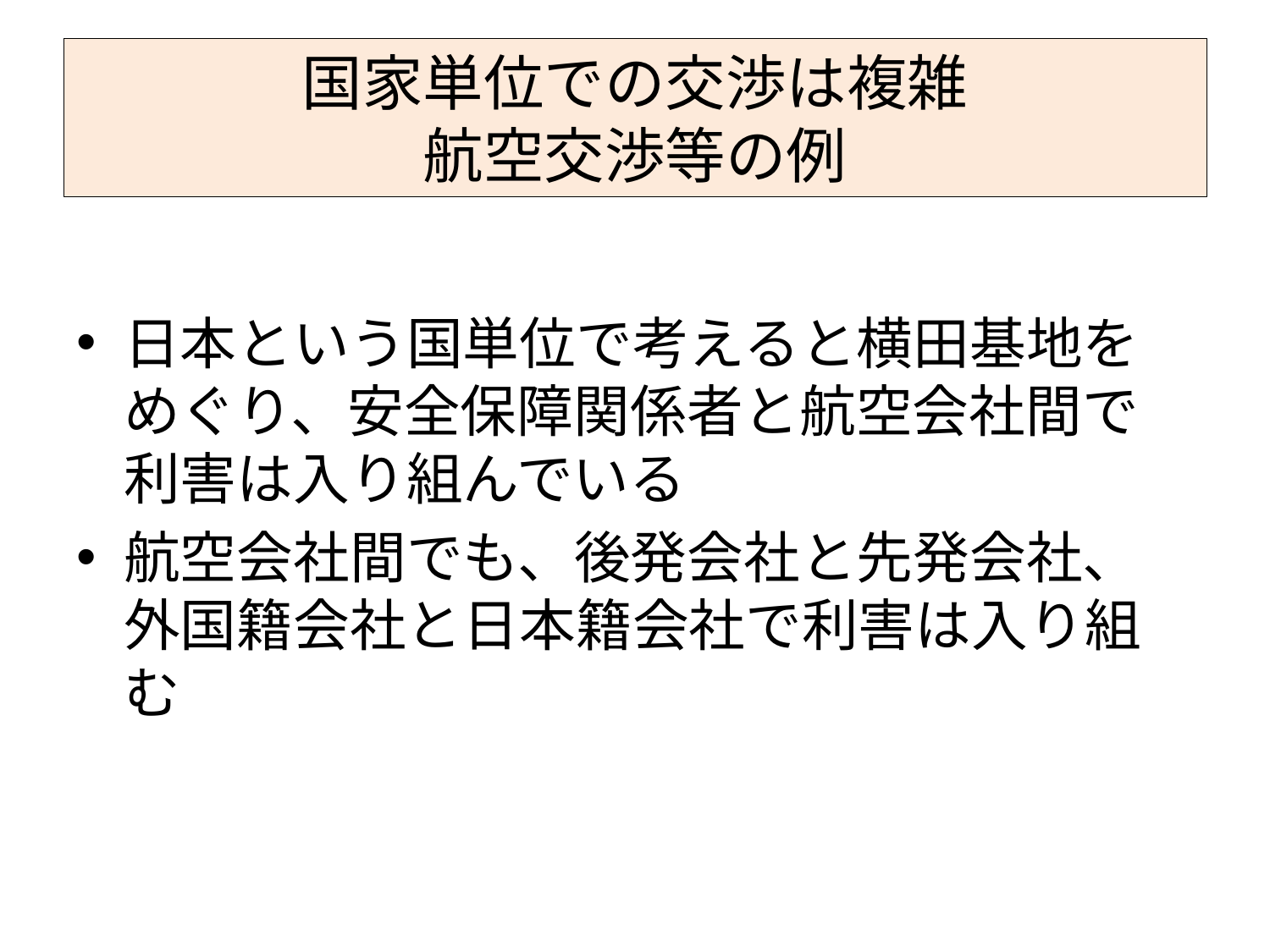

# 国家単位での交渉は複雑 航空交渉等の例

日本という国単位で考えると横田基地をめぐり、安全保障関係者と航空会社間で利害は入り組んでいる
航空会社間でも、後発会社と先発会社、外国籍会社と日本籍会社で利害は入り組む